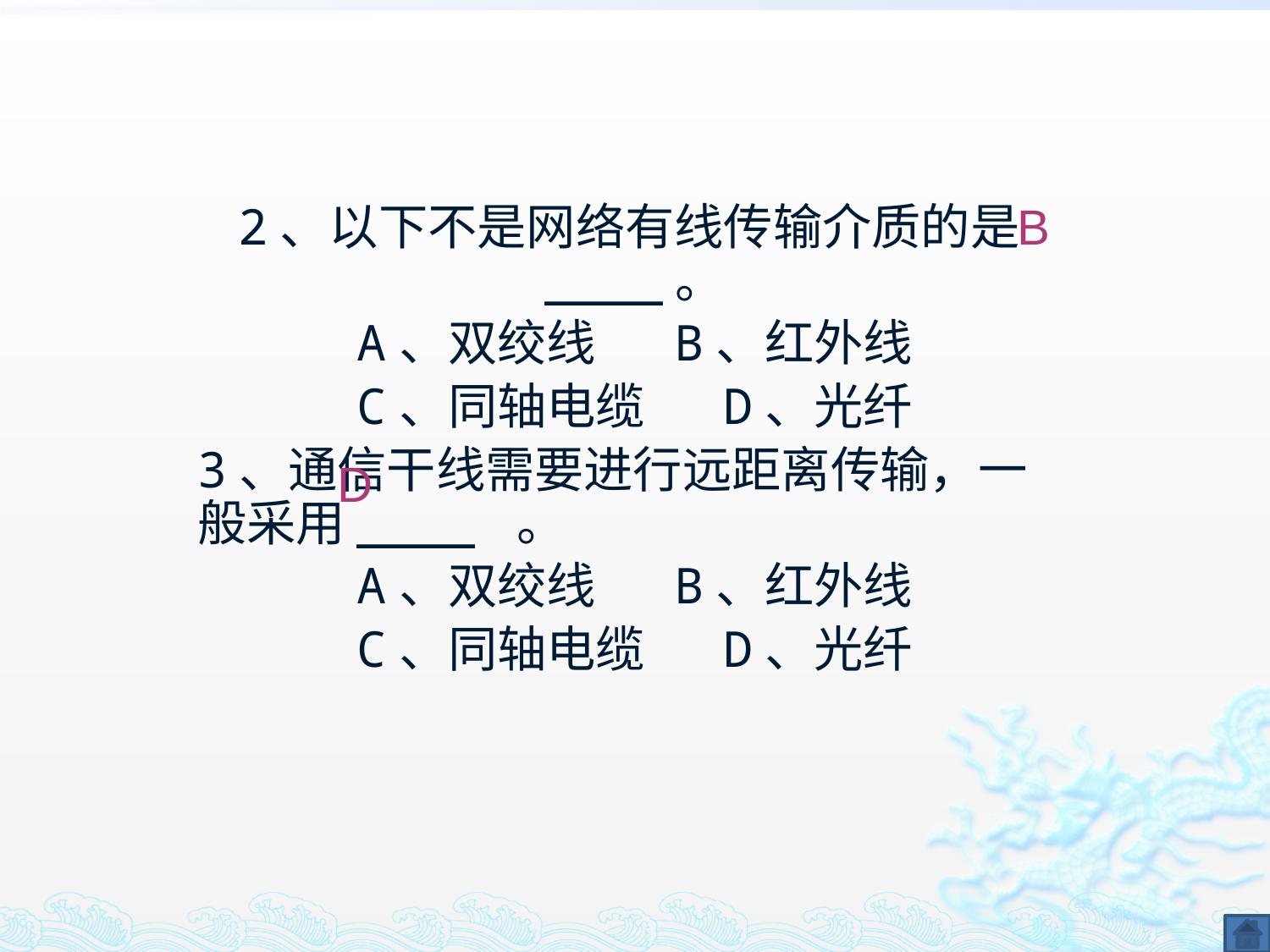

2、以下不是网络有线传输介质的是____。
A、双绞线      B、红外线
C、同轴电缆      D、光纤
3、通信干线需要进行远距离传输，一般采用____ 。
A、双绞线      B、红外线
C、同轴电缆      D、光纤

B
D